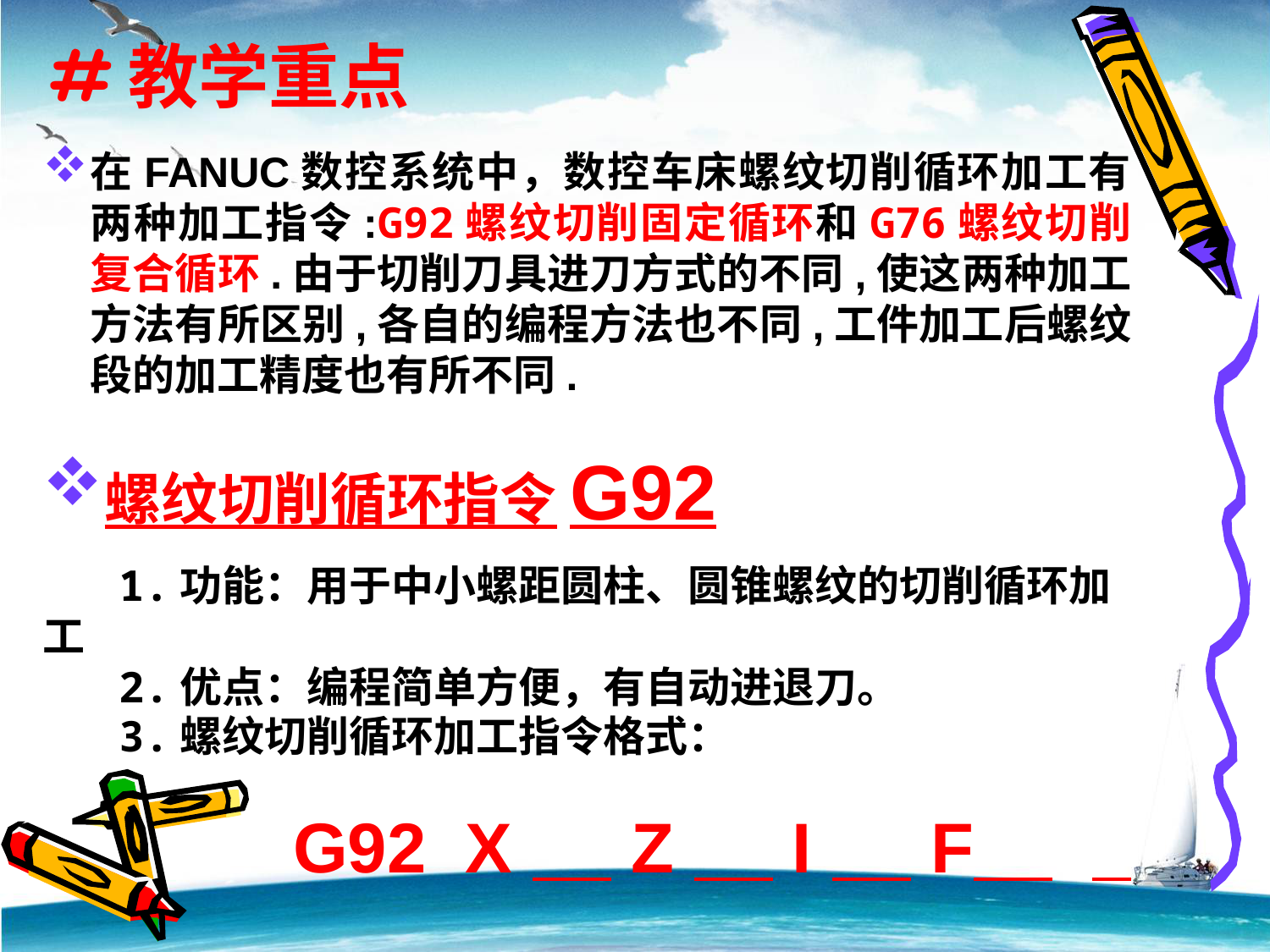

#教学重点

在FANUC数控系统中，数控车床螺纹切削循环加工有两种加工指令:G92螺纹切削固定循环和G76螺纹切削复合循环.由于切削刀具进刀方式的不同,使这两种加工方法有所区别,各自的编程方法也不同,工件加工后螺纹段的加工精度也有所不同.
螺纹切削循环指令G92
   1.功能：用于中小螺距圆柱、圆锥螺纹的切削循环加工
   2.优点：编程简单方便，有自动进退刀。
   3.螺纹切削循环加工指令格式：
                     G92  X      Z      I      F